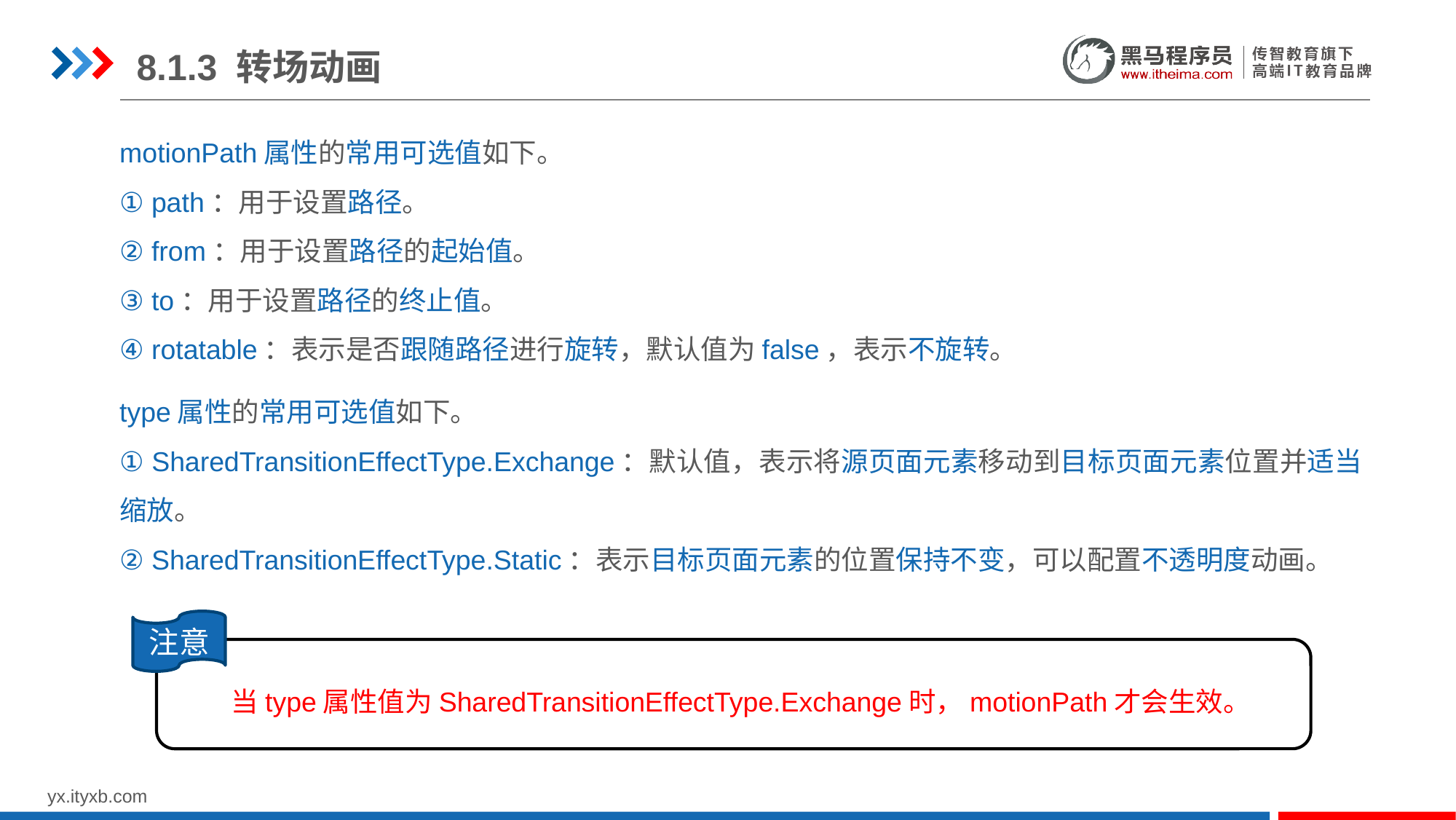

8.1.3 转场动画
motionPath属性的常用可选值如下。
① path：用于设置路径。
② from：用于设置路径的起始值。
③ to：用于设置路径的终止值。
④ rotatable：表示是否跟随路径进行旋转，默认值为false，表示不旋转。

type属性的常用可选值如下。
① SharedTransitionEffectType.Exchange：默认值，表示将源页面元素移动到目标页面元素位置并适当缩放。
② SharedTransitionEffectType.Static：表示目标页面元素的位置保持不变，可以配置不透明度动画。
注意

当type属性值为SharedTransitionEffectType.Exchange时，motionPath才会生效。